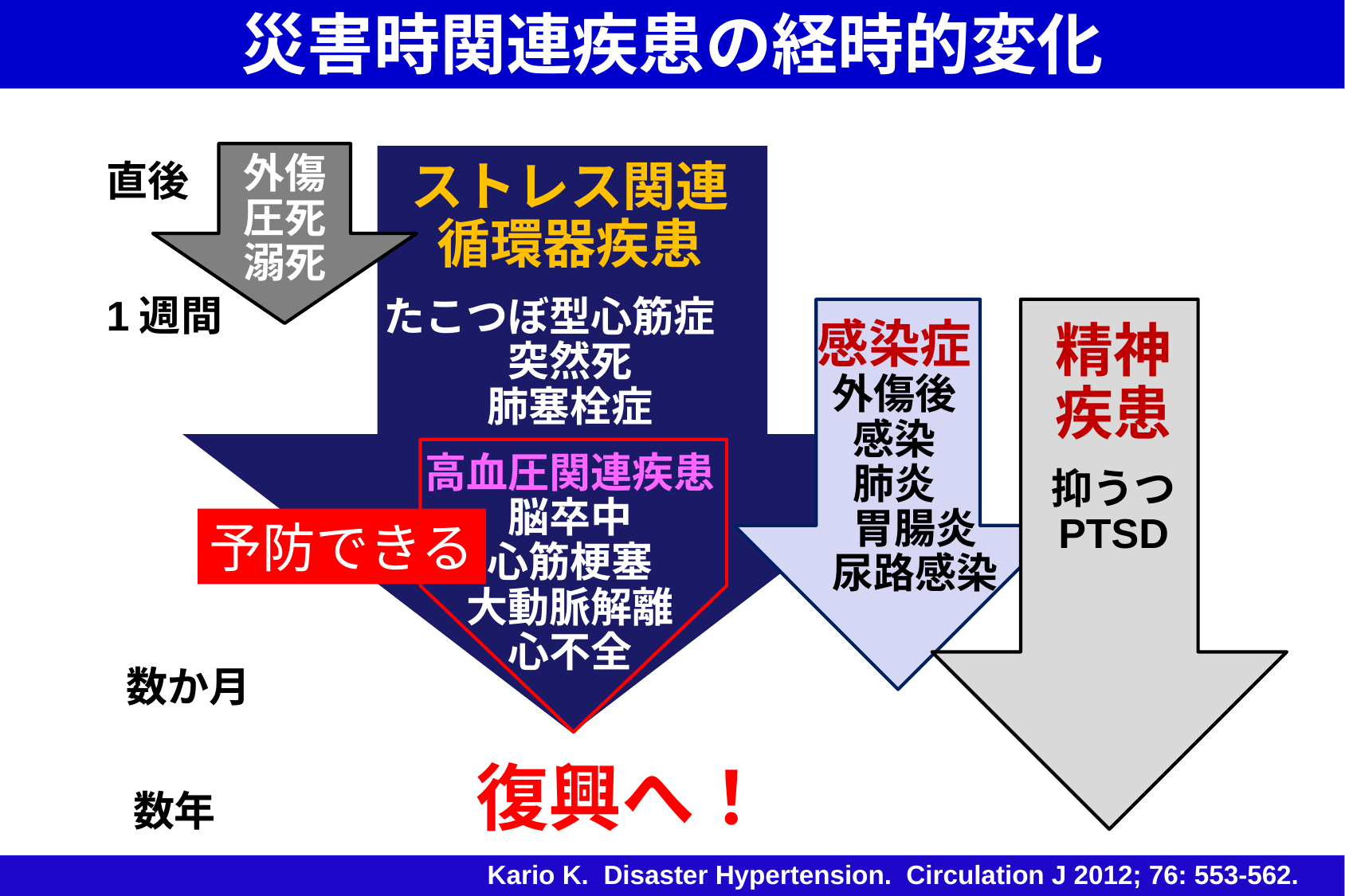

災害時関連疾患の経時的変化

外傷
圧死
溺死
ストレス関連
循環器疾患

たこつぼ型心筋症
突然死
肺塞栓症

高血圧関連疾患
脳卒中
心筋梗塞
大動脈解離
心不全

直後

1週間

感染症
外傷後
感染
肺炎
　胃腸炎
　尿路感染
精神
疾患

抑うつ
PTSD

予防できる
数か月
復興へ！
数年
Kario K.  Disaster Hypertension.  Circulation J 2012; 76: 553-562.